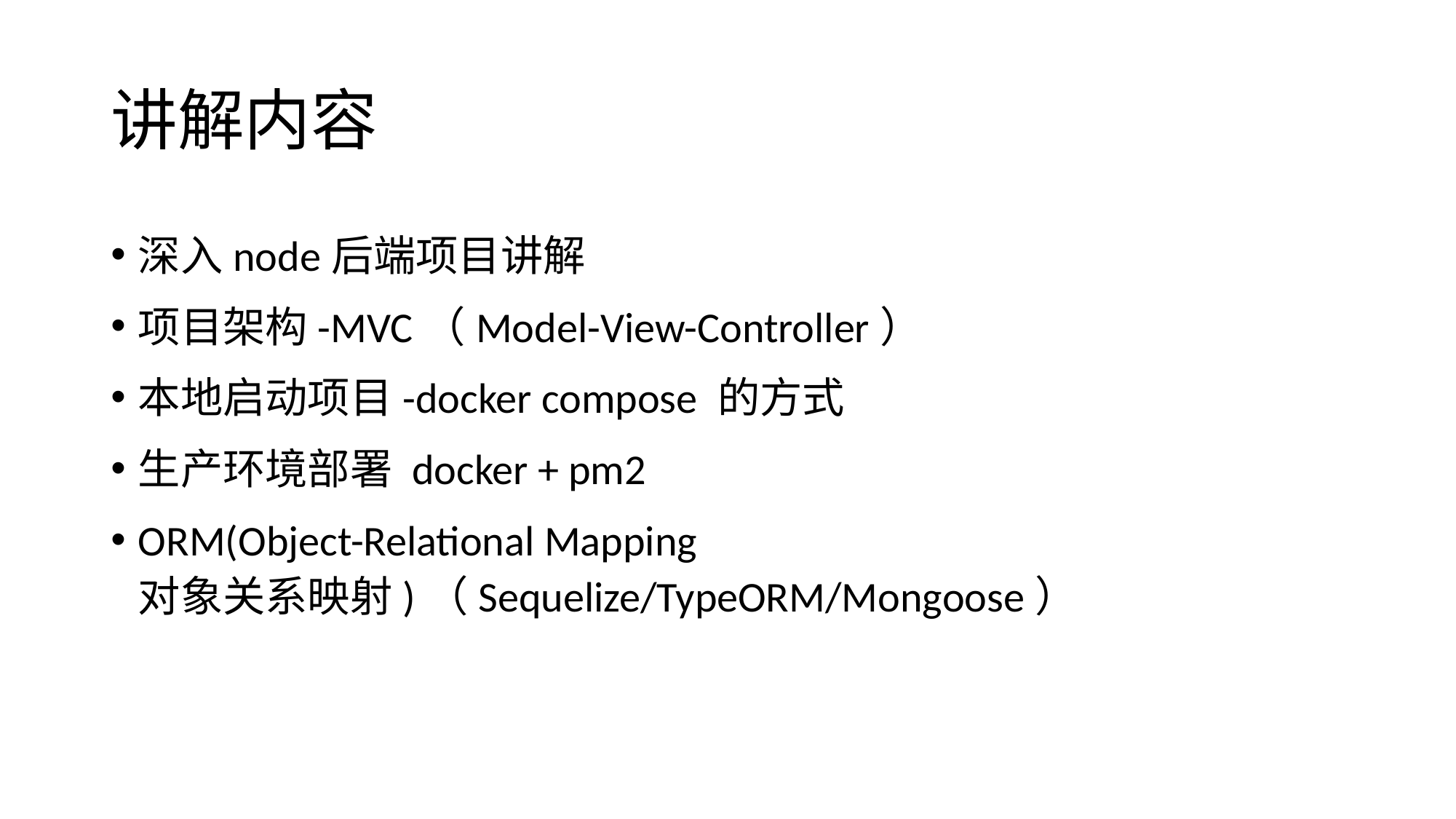

# 讲解内容
深入node后端项目讲解
项目架构-MVC（Model-View-Controller）
本地启动项目-docker compose 的方式
生产环境部署 docker + pm2
ORM(Object-Relational Mapping 对象关系映射)（Sequelize/TypeORM/Mongoose）